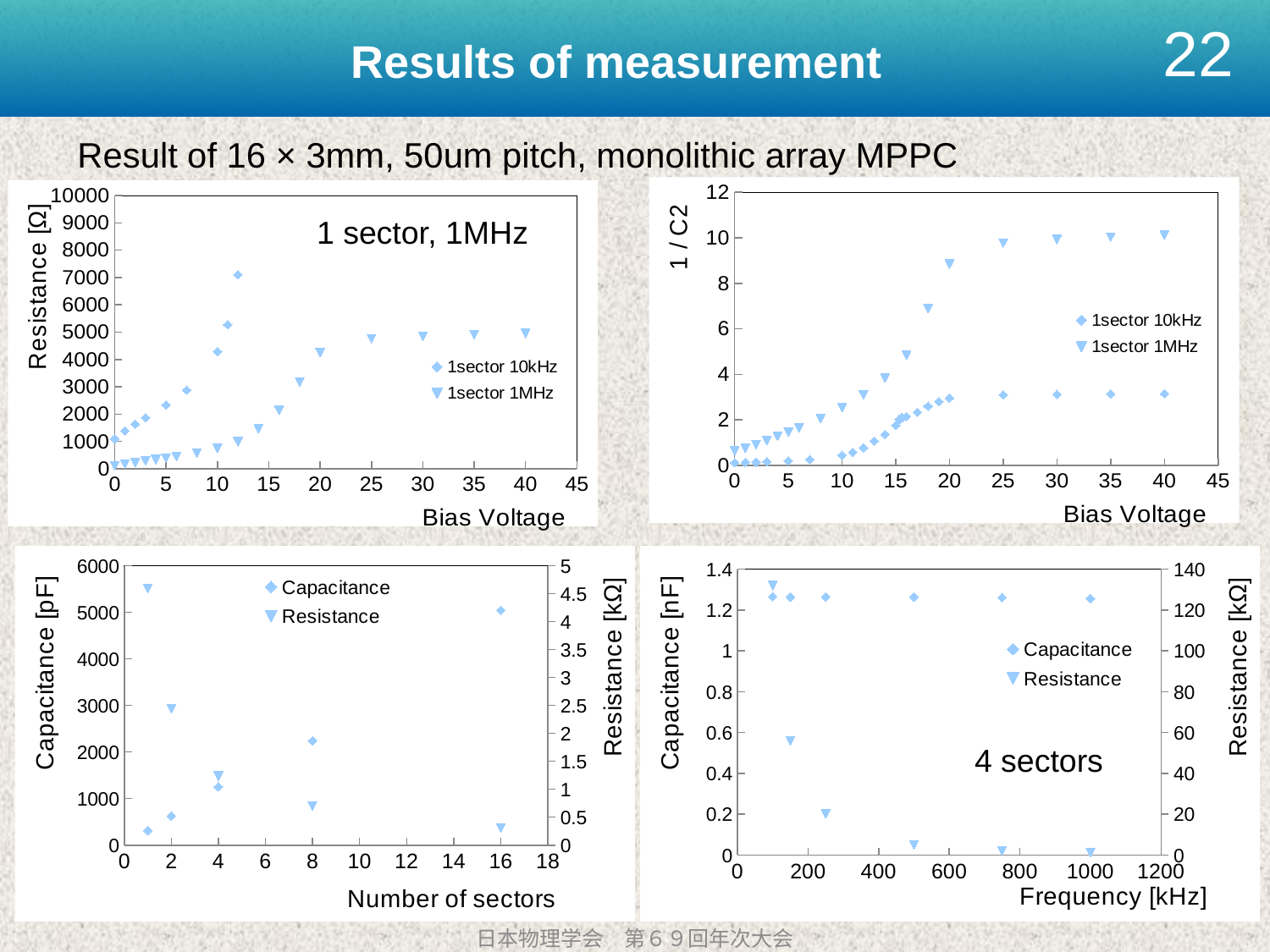

# Results of measurement
22
Result of 16 × 3mm, 50um pitch, monolithic array MPPC

### Chart

| Category | 1sector 10kHz | 1sector 1MHz |
|---|---|---|

### Chart

| Category | 1sector 10kHz | 1sector 1MHz |
|---|---|---|
1 sector, 1MHz

### Chart

| Category | Capacitance | Resistance |
|---|---|---|

### Chart

| Category | Capacitance | Resistance |
|---|---|---|
4 sectors
日本物理学会　第６９回年次大会